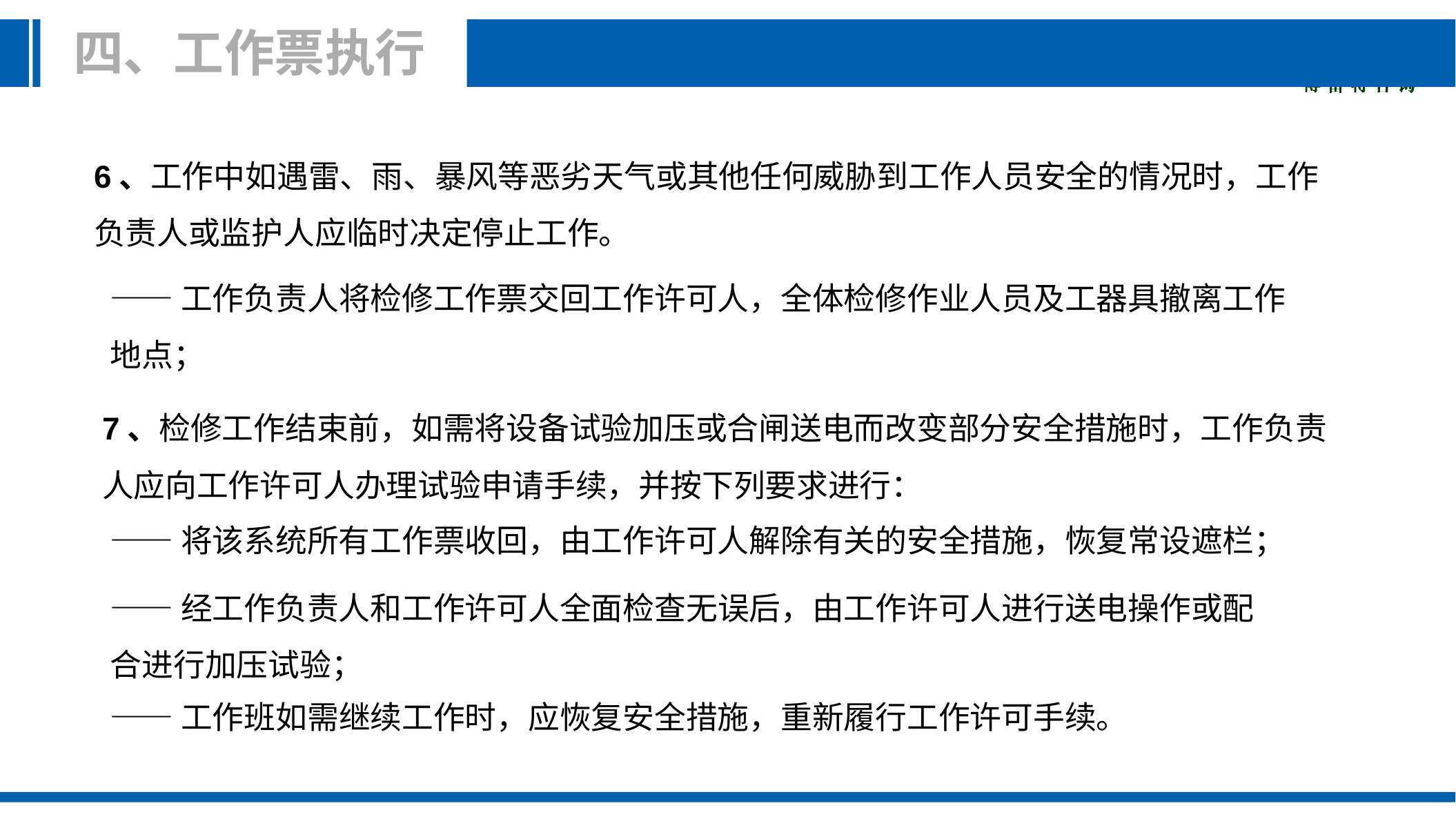

四、工作票执行
6、工作中如遇雷、雨、暴风等恶劣天气或其他任何威胁到工作人员安全的情况时，工作负责人或监护人应临时决定停止工作。
——工作负责人将检修工作票交回工作许可人，全体检修作业人员及工器具撤离工作地点；
7、检修工作结束前，如需将设备试验加压或合闸送电而改变部分安全措施时，工作负责人应向工作许可人办理试验申请手续，并按下列要求进行：
——将该系统所有工作票收回，由工作许可人解除有关的安全措施，恢复常设遮栏；
——经工作负责人和工作许可人全面检查无误后，由工作许可人进行送电操作或配合进行加压试验；
——工作班如需继续工作时，应恢复安全措施，重新履行工作许可手续。